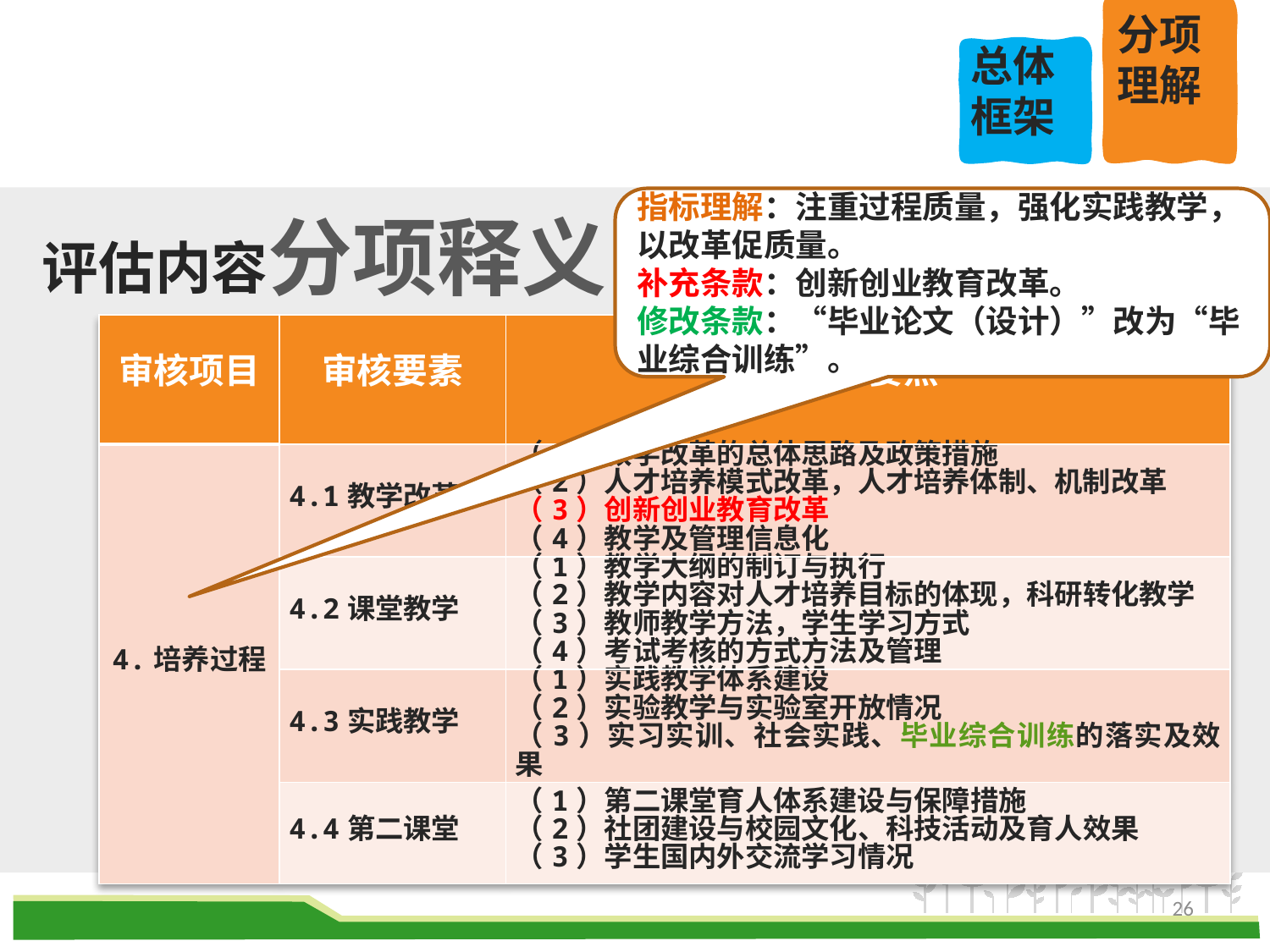

分项理解
总体框架

指标理解：注重过程质量，强化实践教学，以改革促质量。
补充条款：创新创业教育改革。
修改条款：“毕业论文（设计）”改为“毕业综合训练”。
评估内容分项释义
| 审核项目 | 审核要素 | 审核要点 |
| --- | --- | --- |
| 4.培养过程 | 4.1教学改革 | （1）教学改革的总体思路及政策措施 （2）人才培养模式改革，人才培养体制、机制改革 （3）创新创业教育改革 （4）教学及管理信息化 |
|  | 4.2课堂教学 | （1）教学大纲的制订与执行 （2）教学内容对人才培养目标的体现，科研转化教学 （3）教师教学方法，学生学习方式 （4）考试考核的方式方法及管理 |
|  | 4.3实践教学 | （1）实践教学体系建设 （2）实验教学与实验室开放情况 （3）实习实训、社会实践、毕业综合训练的落实及效果 |
|  | 4.4第二课堂 | （1）第二课堂育人体系建设与保障措施 （2）社团建设与校园文化、科技活动及育人效果 （3）学生国内外交流学习情况 |

26